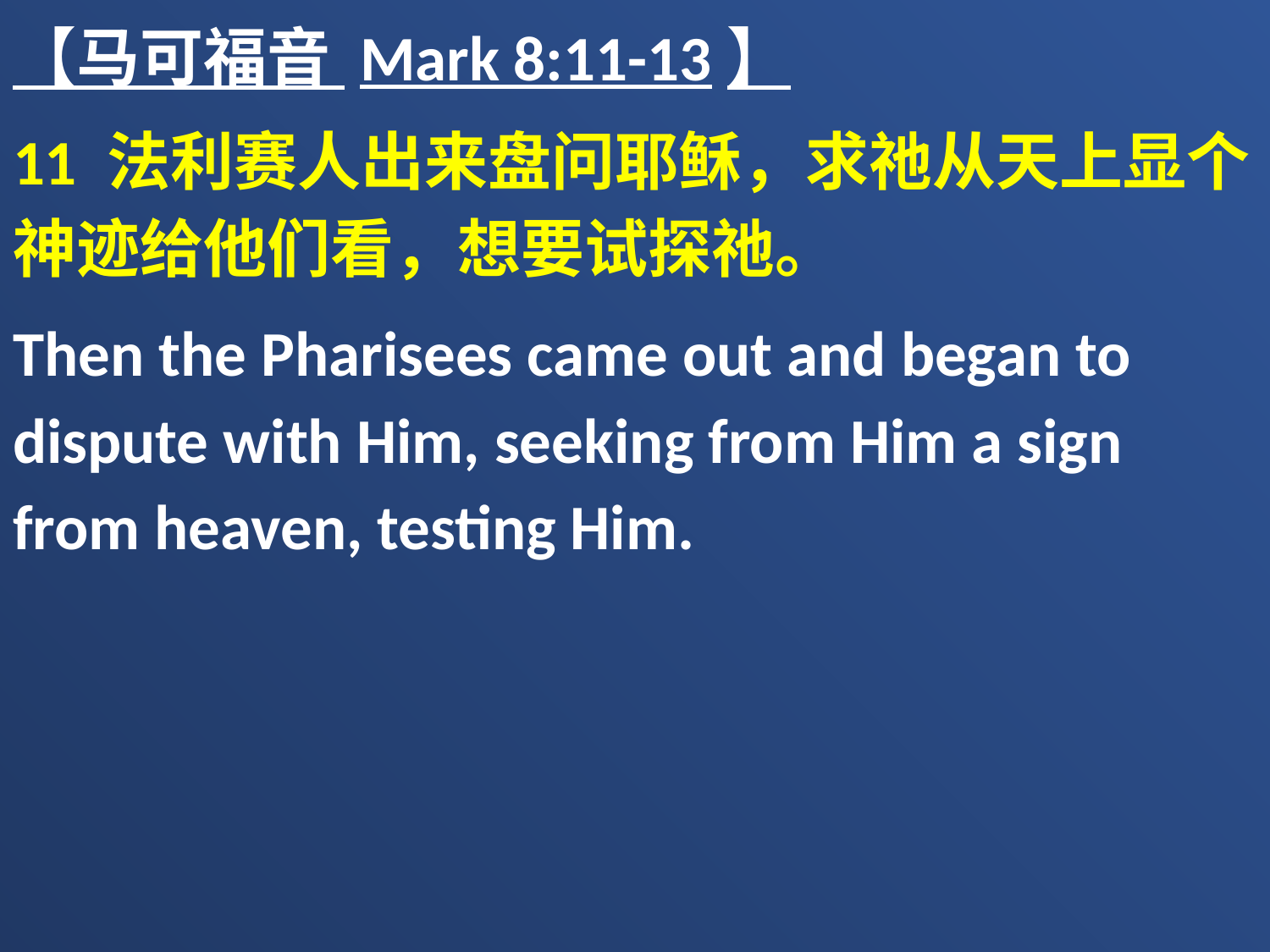

【马可福音 Mark 8:11-13】
11 法利赛人出来盘问耶稣，求祂从天上显个神迹给他们看，想要试探祂。
Then the Pharisees came out and began to dispute with Him, seeking from Him a sign from heaven, testing Him.